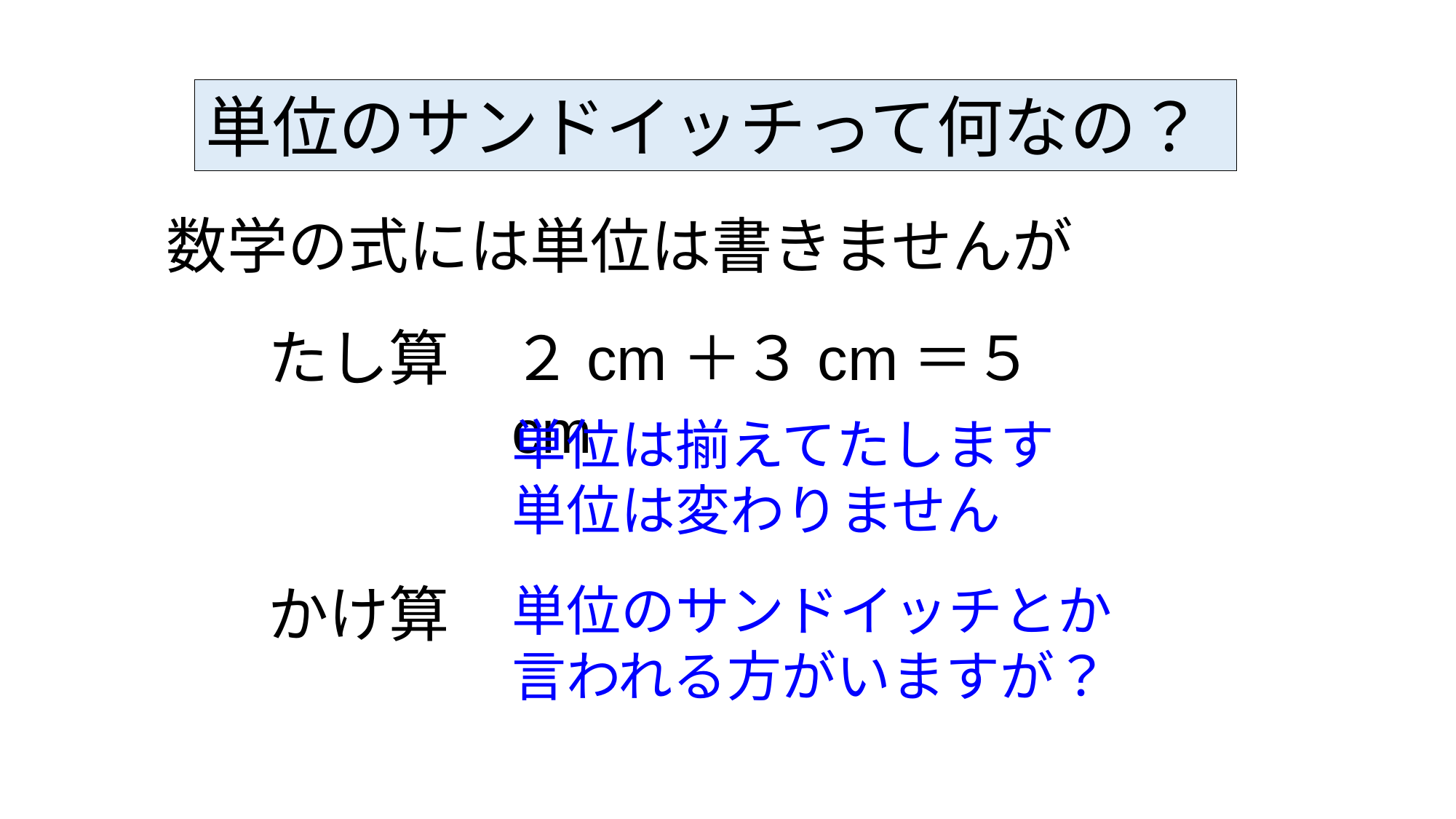

単位のサンドイッチって何なの？
数学の式には単位は書きませんが
たし算
２cm＋３cm＝５cm
単位は揃えてたします
単位は変わりません
かけ算
単位のサンドイッチとか
言われる方がいますが？